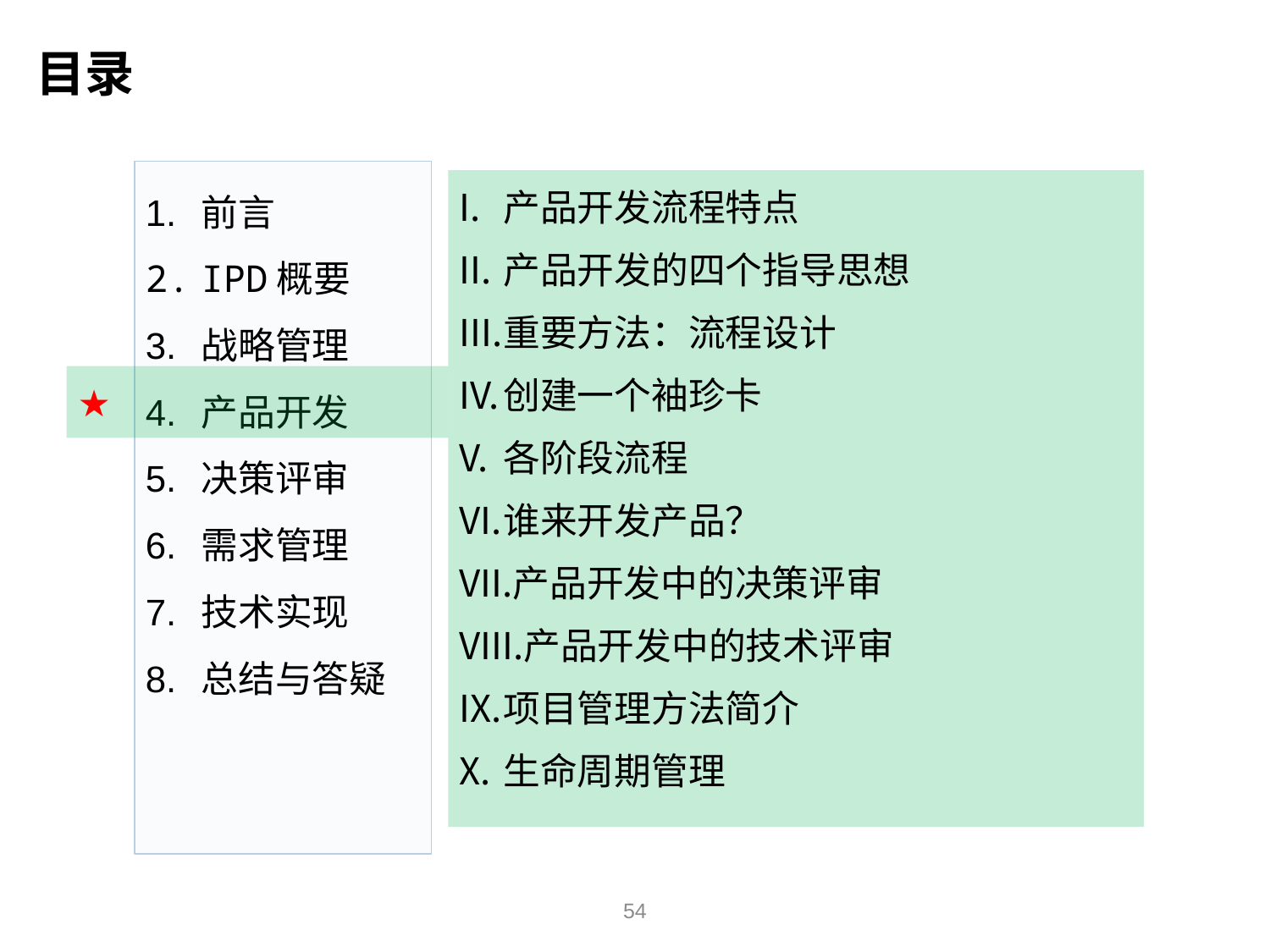

目录
前言
IPD概要
战略管理
产品开发
决策评审
需求管理
技术实现
总结与答疑
产品开发流程特点
产品开发的四个指导思想
重要方法：流程设计
创建一个袖珍卡
各阶段流程
谁来开发产品？
产品开发中的决策评审
产品开发中的技术评审
项目管理方法简介
生命周期管理
★
54